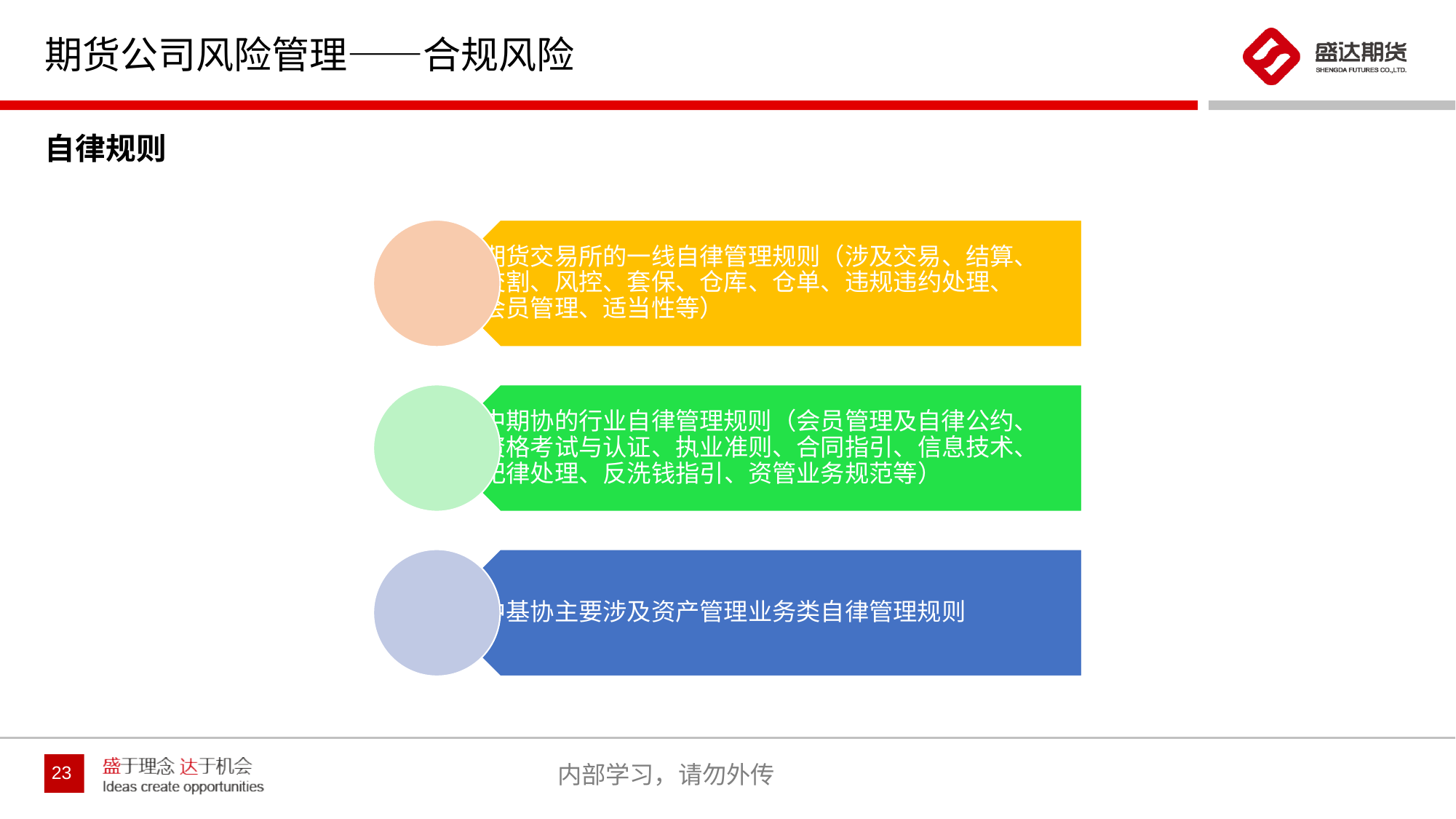

# 期货公司风险管理——合规风险
自律规则
期货交易所的一线自律管理规则（涉及交易、结算、交割、风控、套保、仓库、仓单、违规违约处理、会员管理、适当性等）
中期协的行业自律管理规则（会员管理及自律公约、资格考试与认证、执业准则、合同指引、信息技术、纪律处理、反洗钱指引、资管业务规范等）
中基协主要涉及资产管理业务类自律管理规则